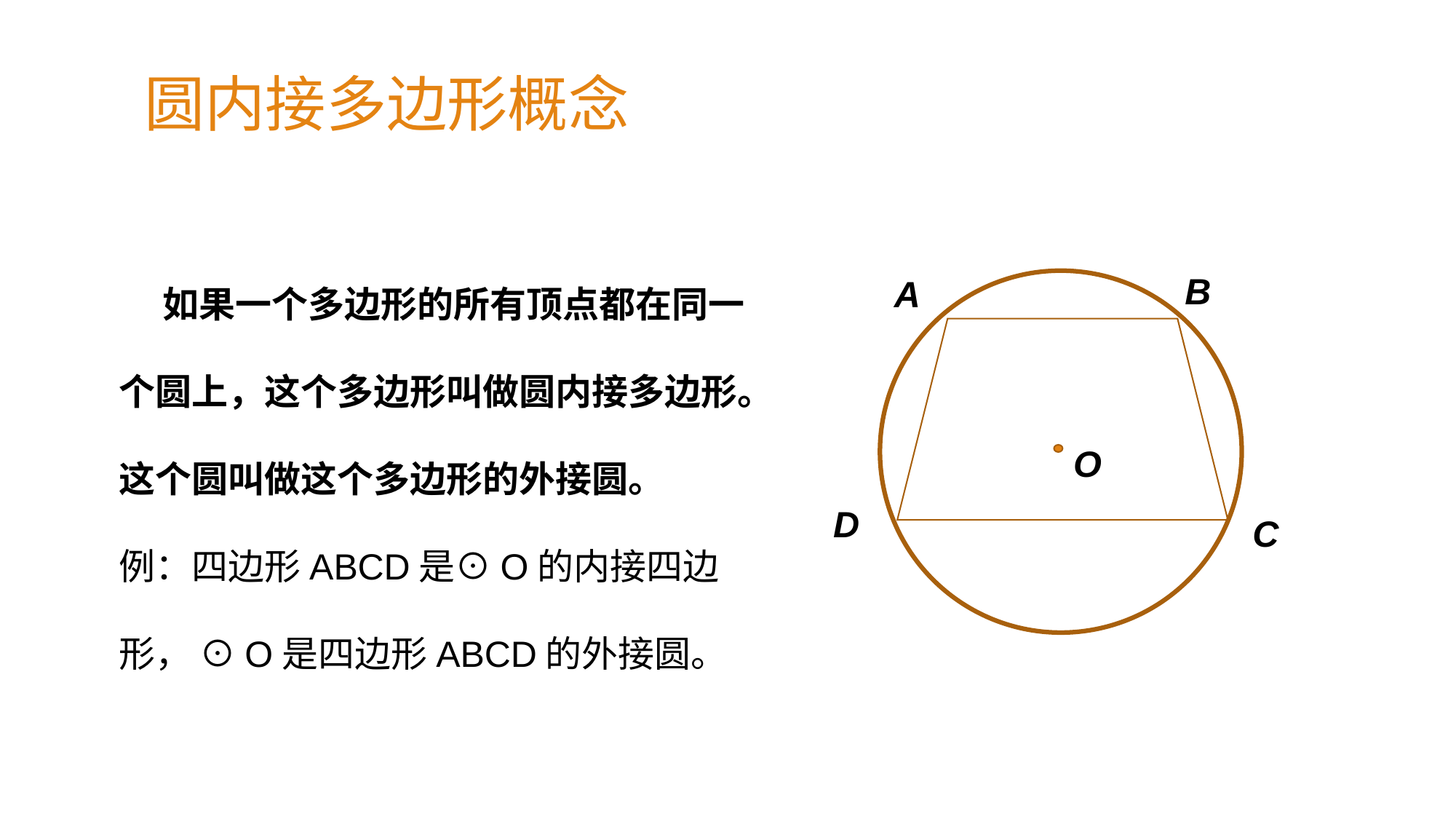

圆内接多边形概念
      如果一个多边形的所有顶点都在同一个圆上，这个多边形叫做圆内接多边形。这个圆叫做这个多边形的外接圆。
例：四边形ABCD是⊙O的内接四边形， ⊙O是四边形ABCD的外接圆。
B
A

O

D
C